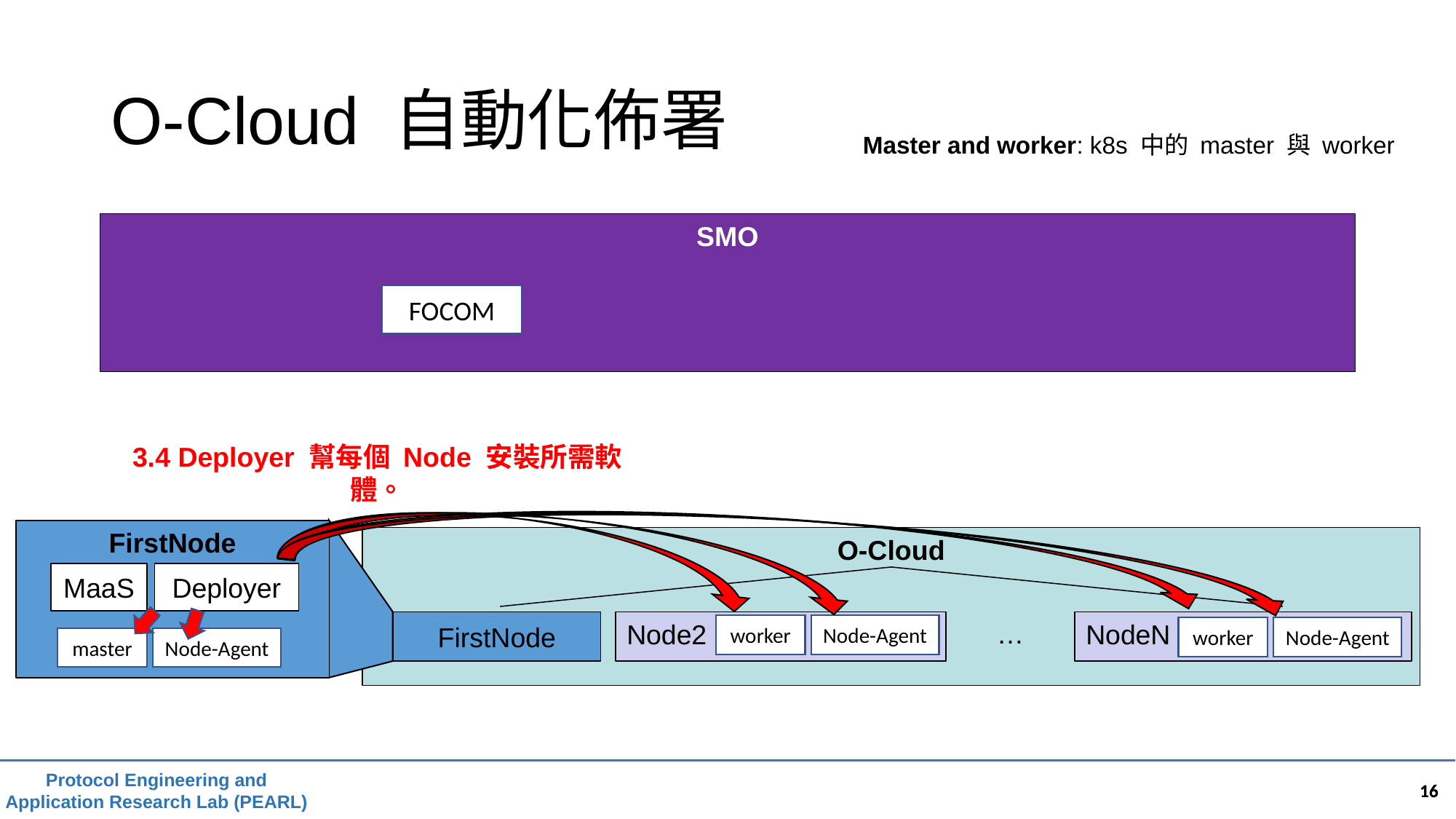

# O-Cloud 自動化佈署
Master and worker: k8s 中的 master 與 worker
SMO
FOCOM
3.4 Deployer 幫每個 Node 安裝所需軟體。

FirstNode
MaaS
Deployer
master
Node-Agent
O-Cloud
…
FirstNode
Node2
NodeN
worker
Node-Agent
worker
Node-Agent